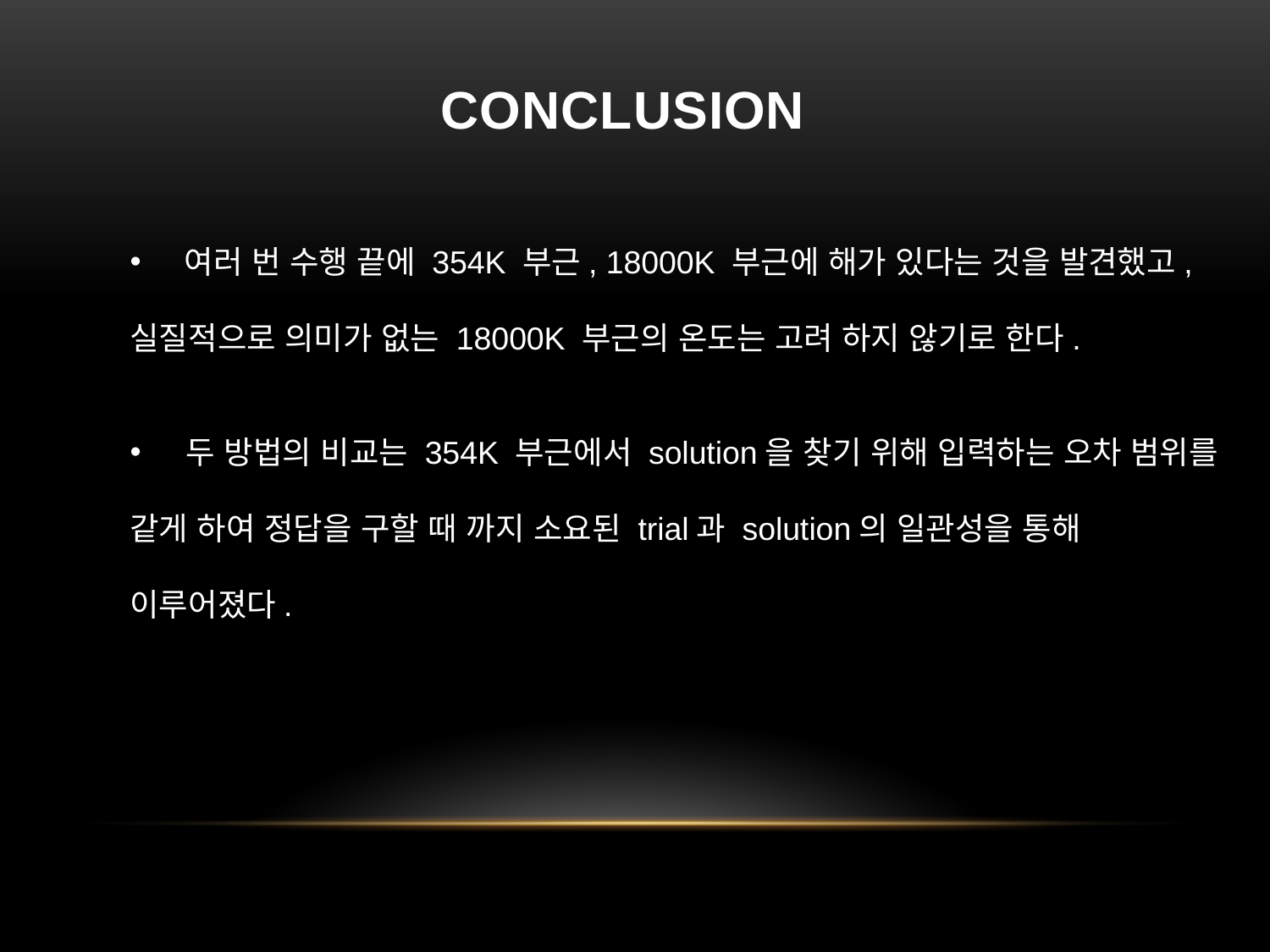

# Conclusion
 여러 번 수행 끝에 354K 부근, 18000K 부근에 해가 있다는 것을 발견했고,

실질적으로 의미가 없는 18000K 부근의 온도는 고려 하지 않기로 한다.

 두 방법의 비교는 354K 부근에서 solution을 찾기 위해 입력하는 오차 범위를

같게 하여 정답을 구할 때 까지 소요된 trial과 solution의 일관성을 통해

이루어졌다.